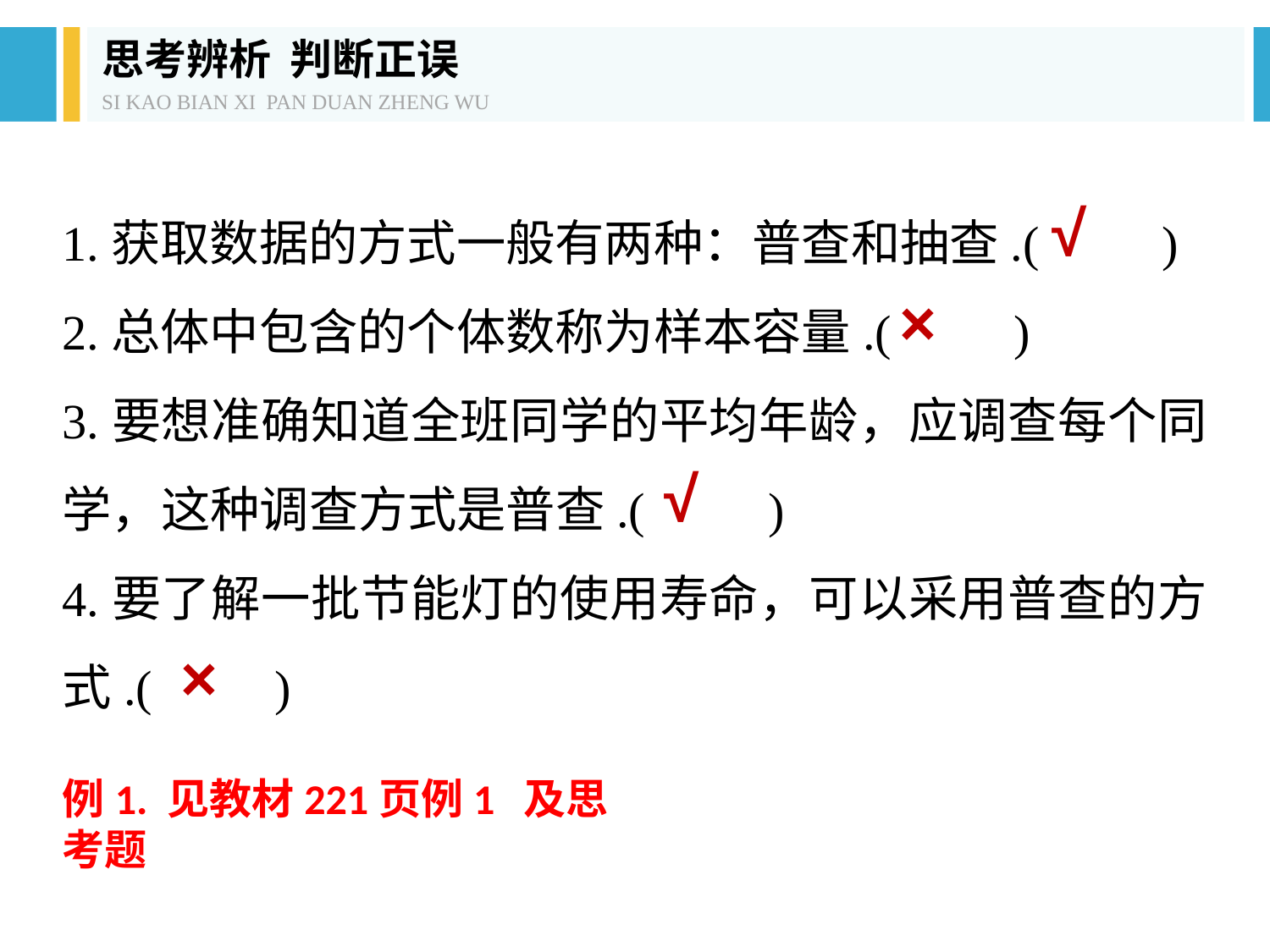

思考辨析  判断正误
SI KAO BIAN XI  PAN DUAN ZHENG WU
1.获取数据的方式一般有两种：普查和抽查.(　　)
2.总体中包含的个体数称为样本容量.(　　)
3.要想准确知道全班同学的平均年龄，应调查每个同学，这种调查方式是普查.(　　)
4.要了解一批节能灯的使用寿命，可以采用普查的方式.(　　)
√
×
√
×
例1. 见教材221页例1  及思考题